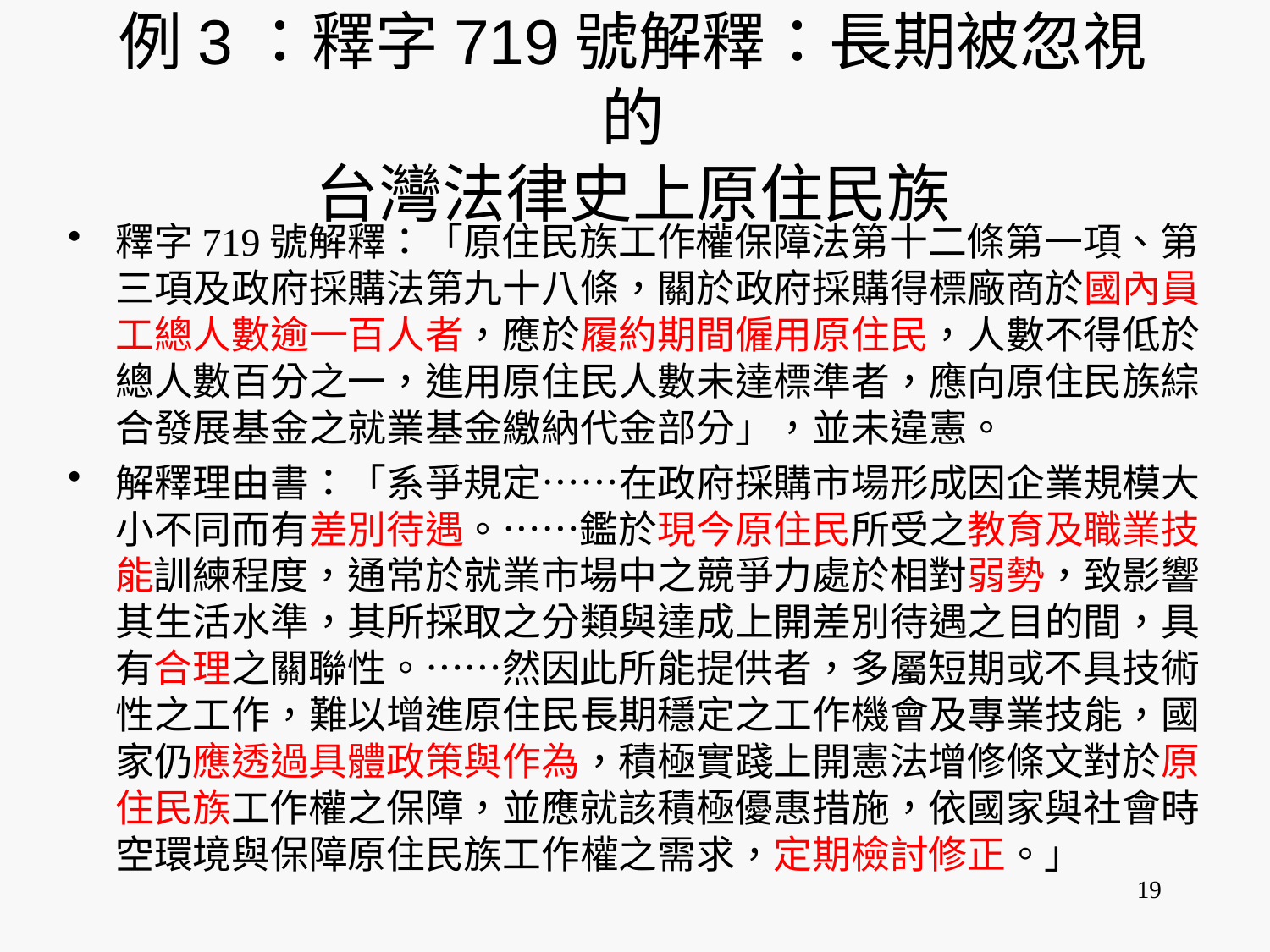

# 例3：釋字719號解釋：長期被忽視的 台灣法律史上原住民族
釋字719號解釋：「原住民族工作權保障法第十二條第一項、第三項及政府採購法第九十八條，關於政府採購得標廠商於國內員工總人數逾一百人者，應於履約期間僱用原住民，人數不得低於總人數百分之一，進用原住民人數未達標準者，應向原住民族綜合發展基金之就業基金繳納代金部分」，並未違憲。
解釋理由書：「系爭規定……在政府採購市場形成因企業規模大小不同而有差別待遇。……鑑於現今原住民所受之教育及職業技能訓練程度，通常於就業市場中之競爭力處於相對弱勢，致影響其生活水準，其所採取之分類與達成上開差別待遇之目的間，具有合理之關聯性。……然因此所能提供者，多屬短期或不具技術性之工作，難以增進原住民長期穩定之工作機會及專業技能，國家仍應透過具體政策與作為，積極實踐上開憲法增修條文對於原住民族工作權之保障，並應就該積極優惠措施，依國家與社會時空環境與保障原住民族工作權之需求，定期檢討修正。」

19